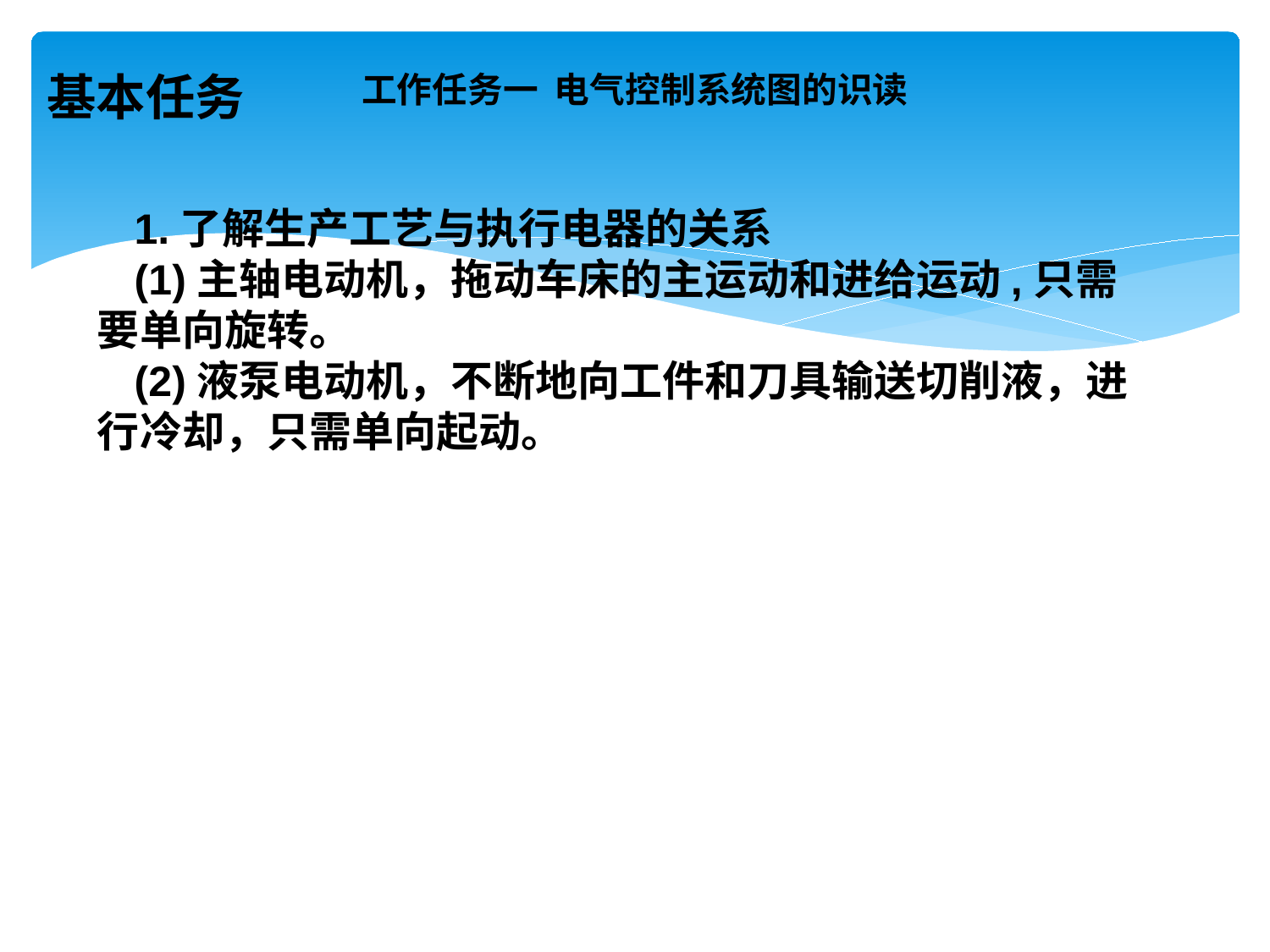

# 工作任务一  电气控制系统图的识读
基本任务
1.了解生产工艺与执行电器的关系
(1)主轴电动机，拖动车床的主运动和进给运动,只需要单向旋转。
(2)液泵电动机，不断地向工件和刀具输送切削液，进行冷却，只需单向起动。